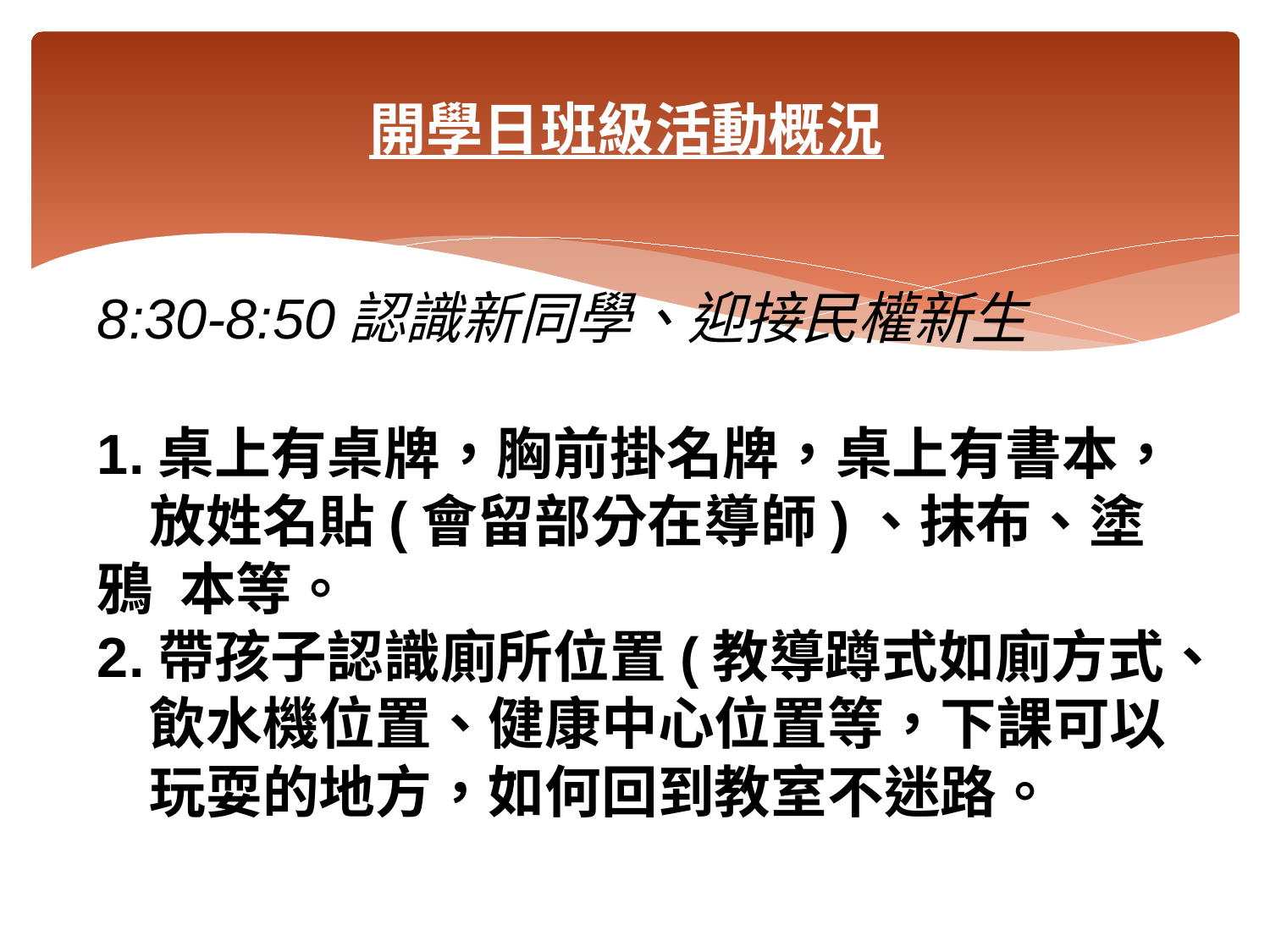

# 開學日班級活動概況
8:30-8:50認識新同學、迎接民權新生

1.桌上有桌牌，胸前掛名牌，桌上有書本，
   放姓名貼(會留部分在導師)、抹布、塗鴉  本等。
2.帶孩子認識廁所位置(教導蹲式如廁方式、
   飲水機位置、健康中心位置等，下課可以
   玩耍的地方，如何回到教室不迷路。